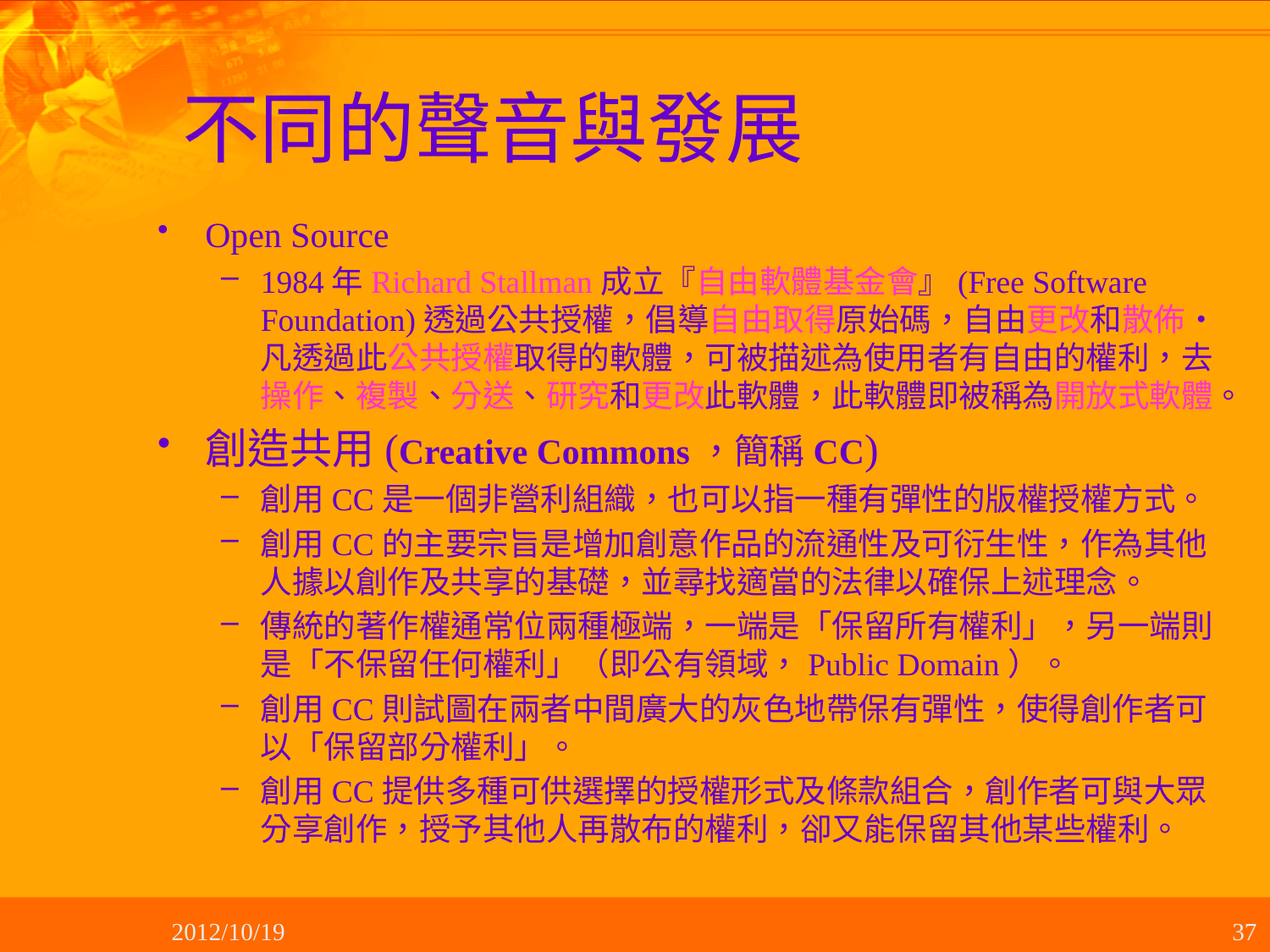

# 不同的聲音與發展
Open Source
1984年Richard Stallman成立『自由軟體基金會』(Free Software Foundation)透過公共授權，倡導自由取得原始碼，自由更改和散佈‧凡透過此公共授權取得的軟體，可被描述為使用者有自由的權利，去操作、複製、分送、研究和更改此軟體，此軟體即被稱為開放式軟體。
創造共用(Creative Commons，簡稱CC)
創用CC是一個非營利組織，也可以指一種有彈性的版權授權方式。
創用CC的主要宗旨是增加創意作品的流通性及可衍生性，作為其他人據以創作及共享的基礎，並尋找適當的法律以確保上述理念。
傳統的著作權通常位兩種極端，一端是「保留所有權利」，另一端則是「不保留任何權利」（即公有領域，Public Domain）。
創用CC則試圖在兩者中間廣大的灰色地帶保有彈性，使得創作者可以「保留部分權利」。
創用CC提供多種可供選擇的授權形式及條款組合，創作者可與大眾分享創作，授予其他人再散布的權利，卻又能保留其他某些權利。
2012/10/19
37